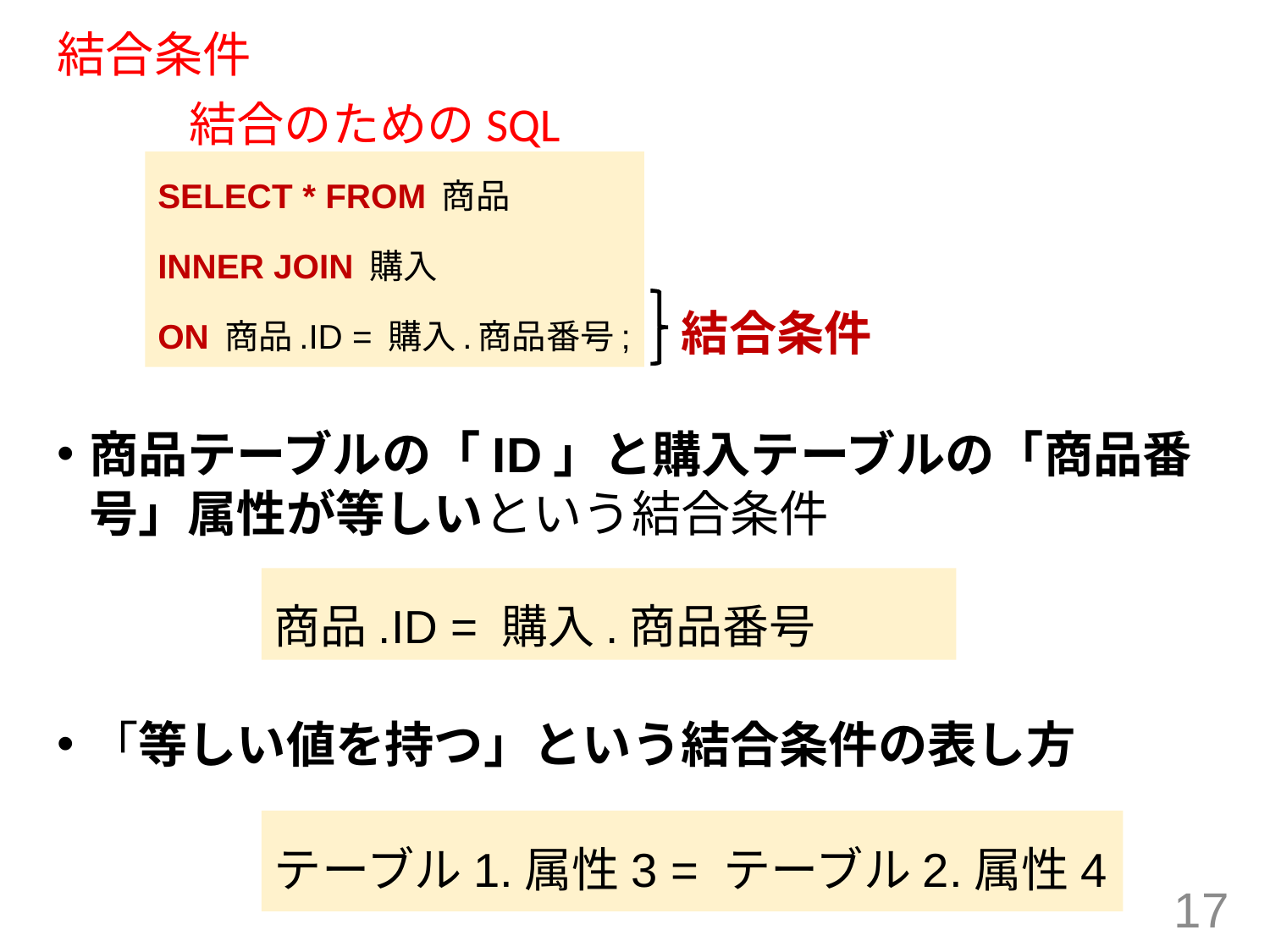

# 結合条件
結合のためのSQL
SELECT * FROM 商品
INNER JOIN 購入
ON 商品.ID = 購入.商品番号;

結合条件
商品テーブルの「ID」と購入テーブルの「商品番号」属性が等しいという結合条件

「等しい値を持つ」という結合条件の表し方
商品.ID = 購入.商品番号

テーブル1.属性3 = テーブル2.属性4

17